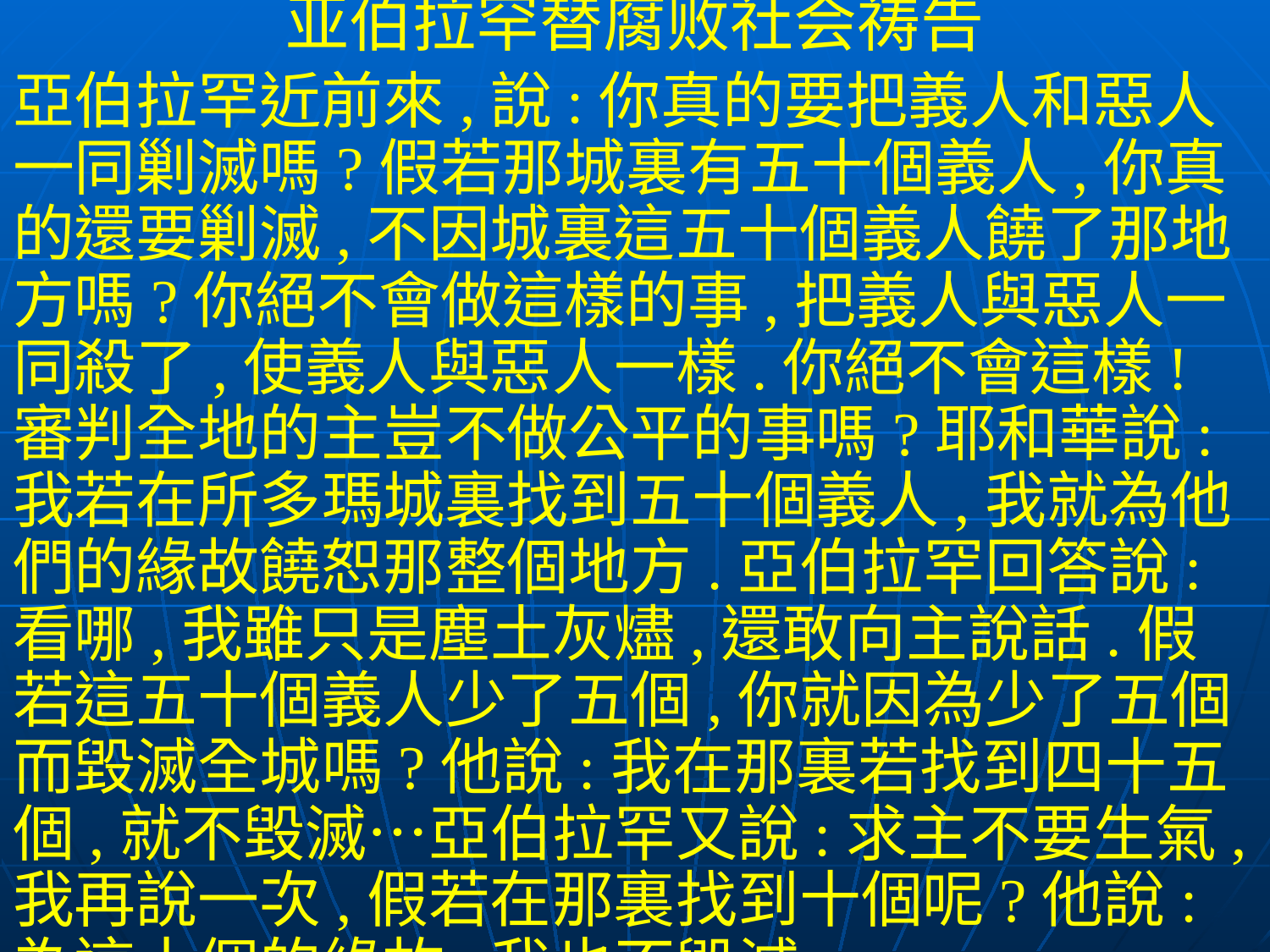

亚伯拉罕替腐败社会祷告
亞伯拉罕近前來,說:你真的要把義人和惡人一同剿滅嗎?假若那城裏有五十個義人,你真的還要剿滅,不因城裏這五十個義人饒了那地方嗎?你絕不會做這樣的事,把義人與惡人一同殺了,使義人與惡人一樣.你絕不會這樣!審判全地的主豈不做公平的事嗎?耶和華說:我若在所多瑪城裏找到五十個義人,我就為他們的緣故饒恕那整個地方.亞伯拉罕回答說:看哪,我雖只是塵土灰燼,還敢向主說話.假若這五十個義人少了五個,你就因為少了五個而毀滅全城嗎?他說:我在那裏若找到四十五個,就不毀滅…亞伯拉罕又說:求主不要生氣,我再說一次,假若在那裏找到十個呢?他說:為這十個的緣故,我也不毀滅.